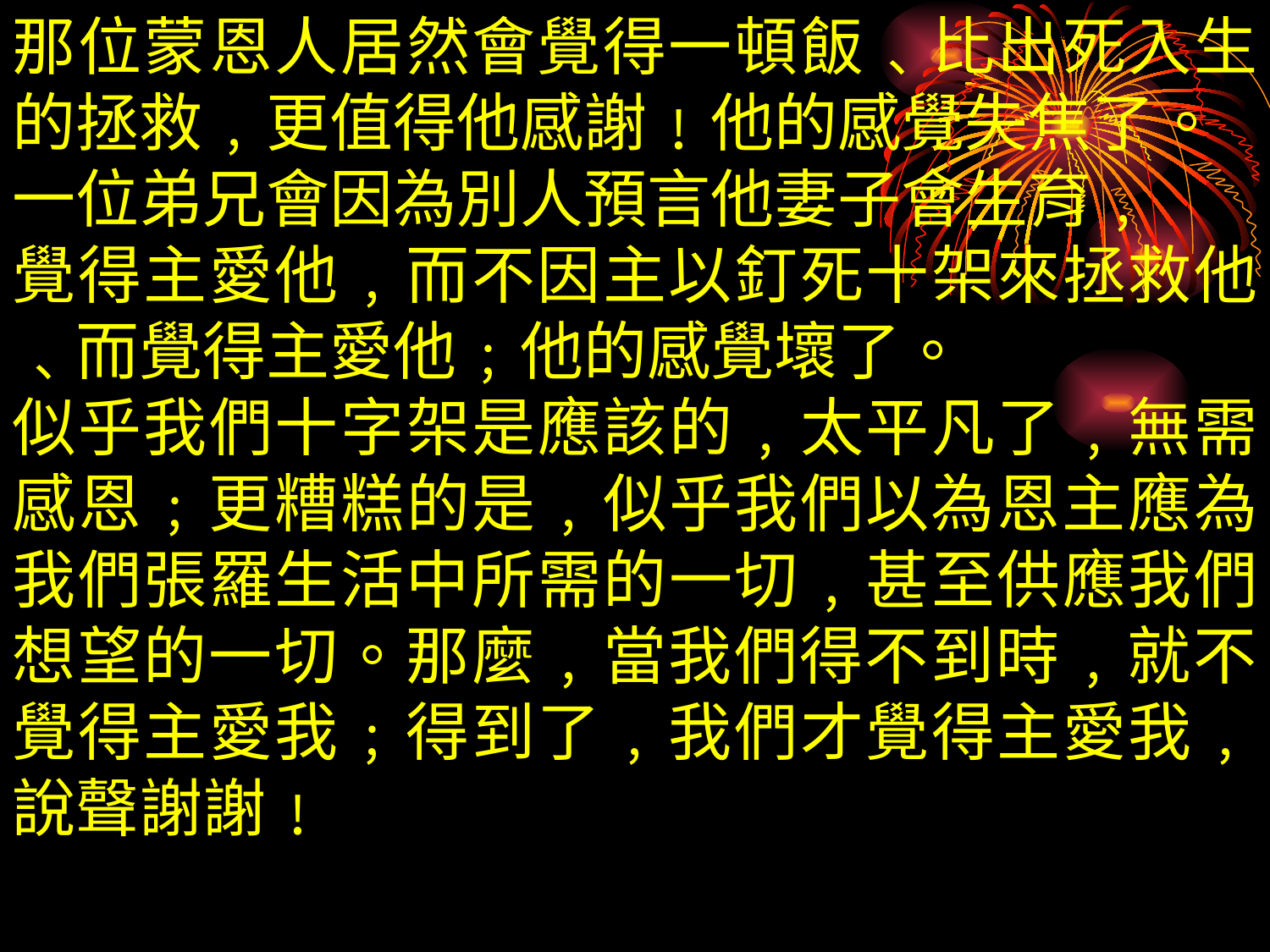

那位蒙恩人居然會覺得一頓飯﹑比出死入生的拯救﹐更值得他感謝﹗他的感覺失焦了。
一位弟兄會因為別人預言他妻子會生育﹐
覺得主愛他﹐而不因主以釘死十架來拯救他﹑而覺得主愛他﹔他的感覺壞了。
似乎我們十字架是應該的﹐太平凡了﹐無需感恩﹔更糟糕的是﹐似乎我們以為恩主應為我們張羅生活中所需的一切﹐甚至供應我們想望的一切。那麼﹐當我們得不到時﹐就不覺得主愛我﹔得到了﹐我們才覺得主愛我﹐說聲謝謝﹗